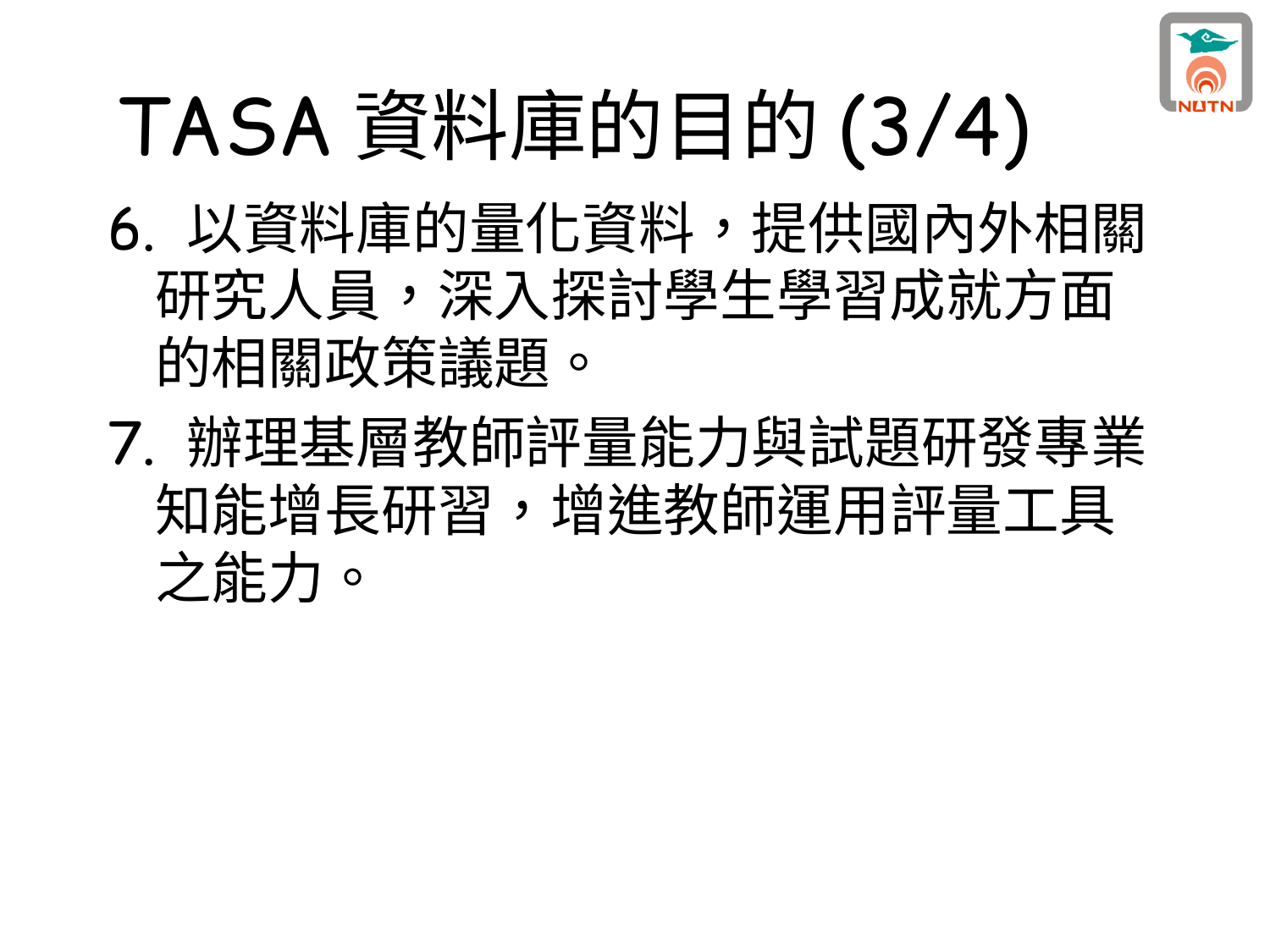

# TASA資料庫的目的(3/4)
6. 以資料庫的量化資料，提供國內外相關研究人員，深入探討學生學習成就方面的相關政策議題。
7. 辦理基層教師評量能力與試題研發專業知能增長研習，增進教師運用評量工具之能力。